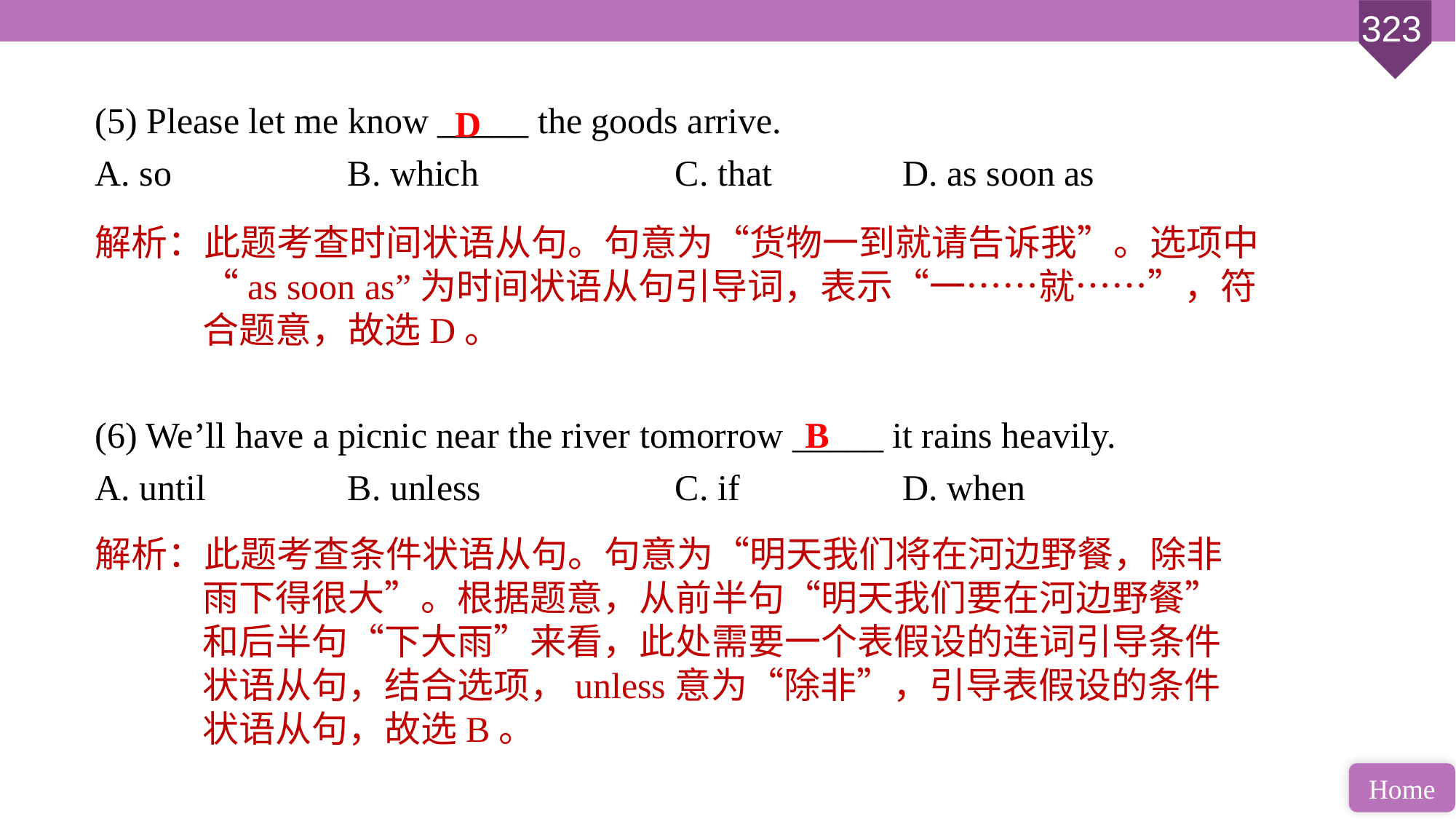

(5) Please let me know _____ the goods arrive.
A. so 		B. which 		C. that		 D. as soon as

(6) We’ll have a picnic near the river tomorrow _____ it rains heavily.
A. until 		B. unless 		C. if		 D. when
D
解析：此题考查时间状语从句。句意为“货物一到就请告诉我”。选项中“as soon as”为时间状语从句引导词，表示“一……就……”，符合题意，故选D。
B
解析：此题考查条件状语从句。句意为“明天我们将在河边野餐，除非雨下得很大”。根据题意，从前半句“明天我们要在河边野餐”和后半句“下大雨”来看，此处需要一个表假设的连词引导条件状语从句，结合选项，unless意为“除非”，引导表假设的条件状语从句，故选B。